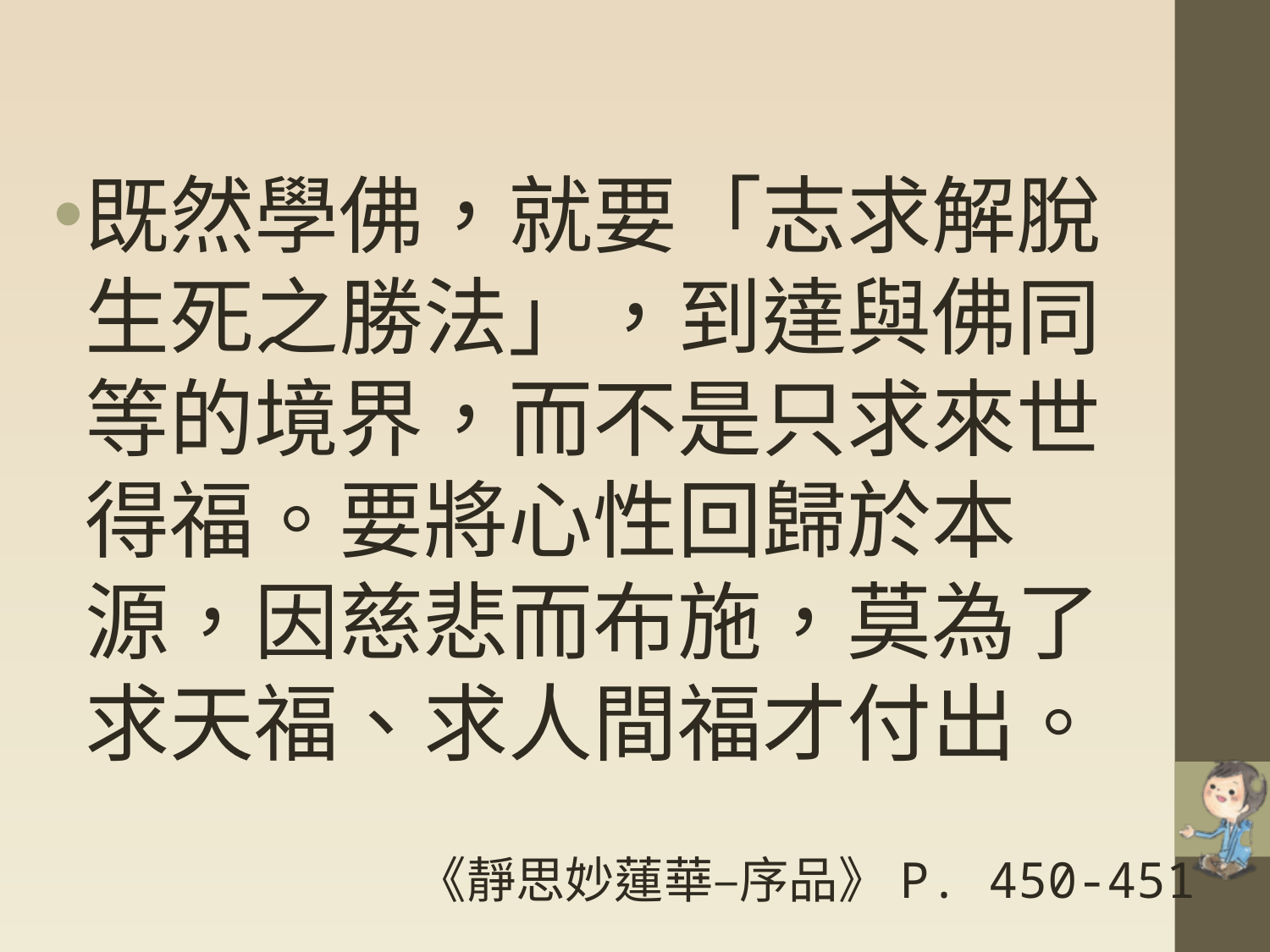

既然學佛，就要「志求解脫生死之勝法」，到達與佛同等的境界，而不是只求來世得福。要將心性回歸於本源，因慈悲而布施，莫為了求天福、求人間福才付出。
《靜思妙蓮華–序品》P. 450-451